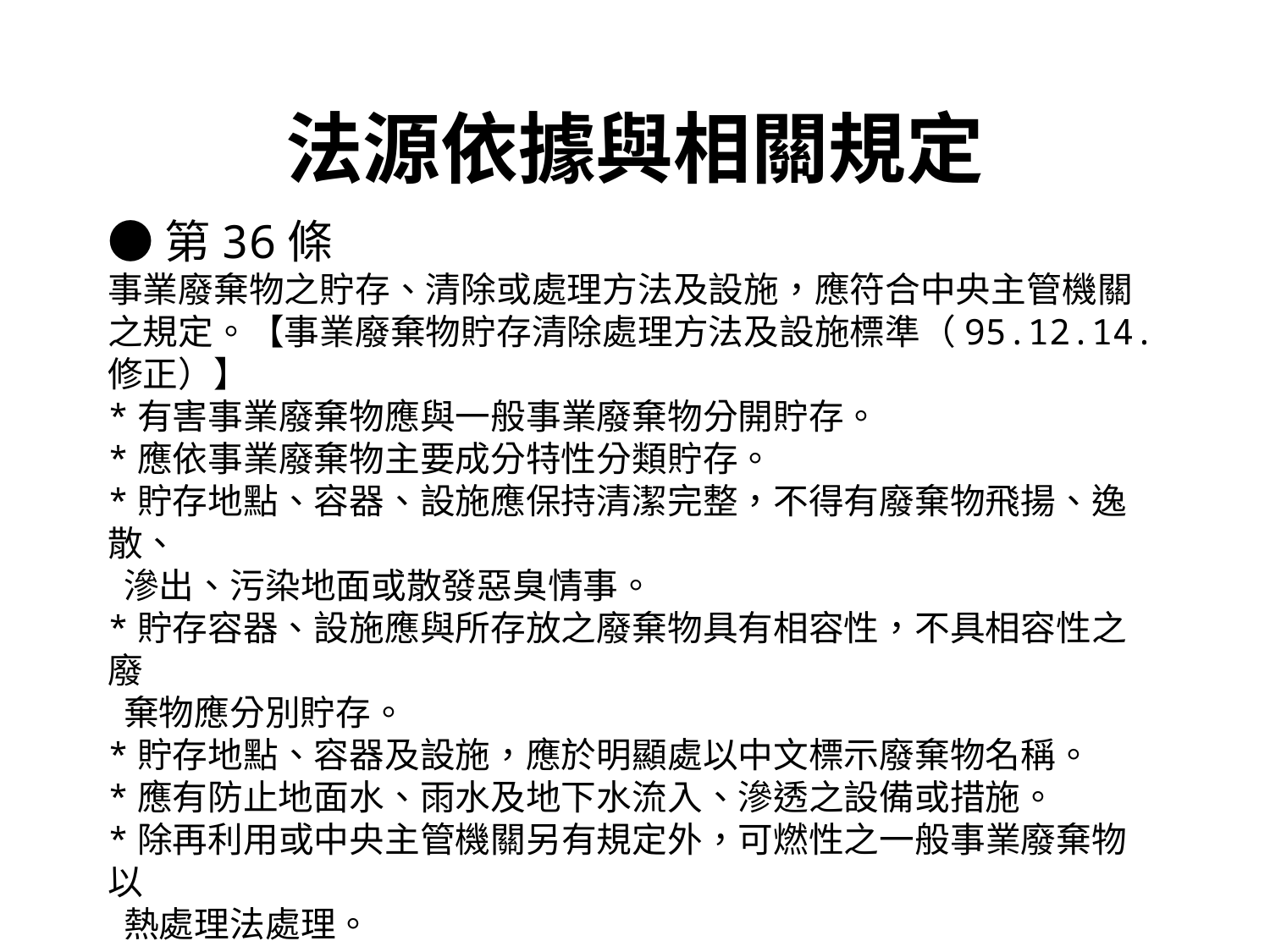

# 法源依據與相關規定

●第36條
事業廢棄物之貯存、清除或處理方法及設施，應符合中央主管機關之規定。【事業廢棄物貯存清除處理方法及設施標準（95.12.14.修正）】
*有害事業廢棄物應與一般事業廢棄物分開貯存。
*應依事業廢棄物主要成分特性分類貯存。
*貯存地點、容器、設施應保持清潔完整，不得有廢棄物飛揚、逸散、
 滲出、污染地面或散發惡臭情事。
*貯存容器、設施應與所存放之廢棄物具有相容性，不具相容性之廢
 棄物應分別貯存。
*貯存地點、容器及設施，應於明顯處以中文標示廢棄物名稱。
*應有防止地面水、雨水及地下水流入、滲透之設備或措施。
*除再利用或中央主管機關另有規定外，可燃性之一般事業廢棄物以
 熱處理法處理。